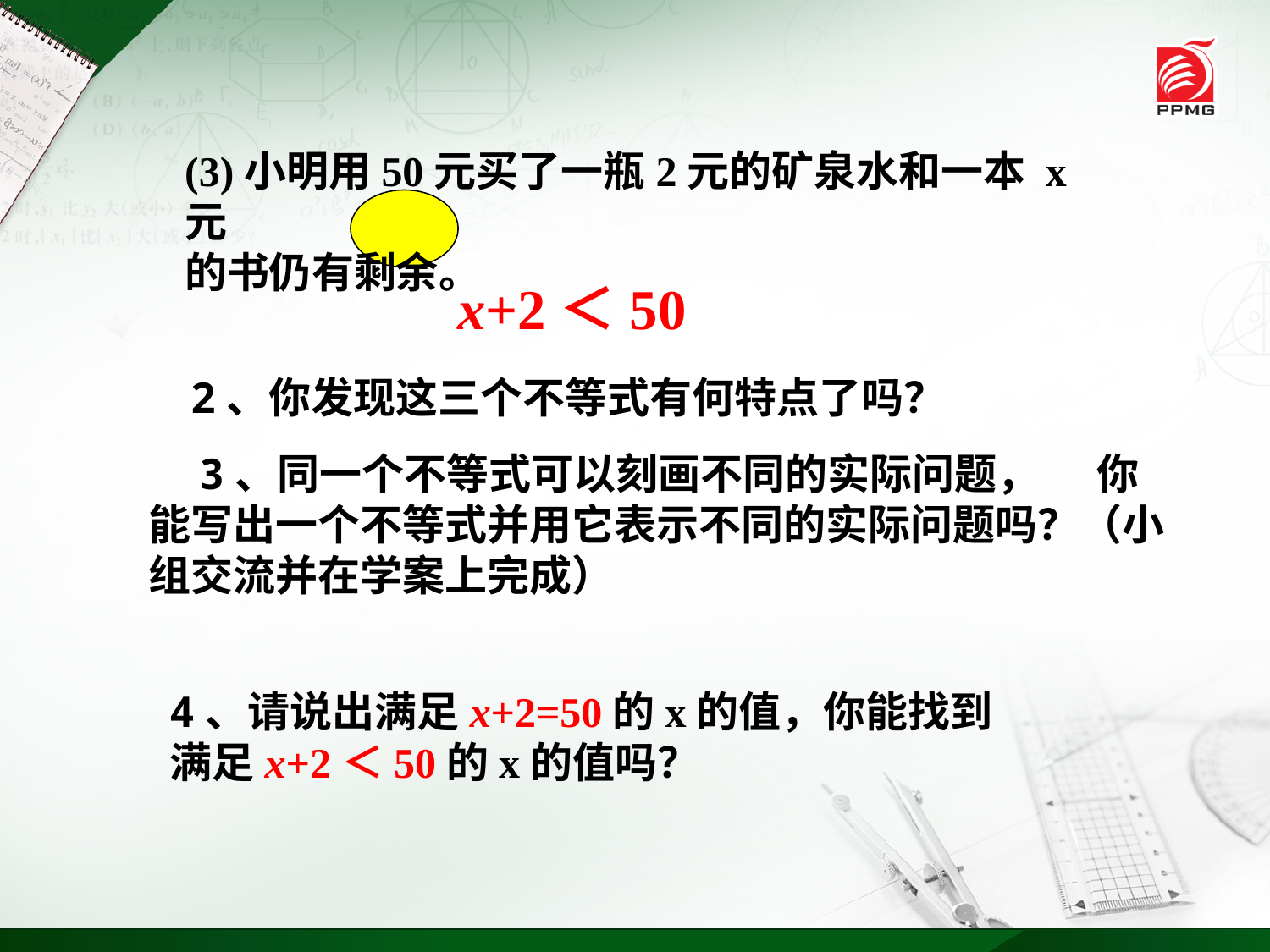

(3)小明用50元买了一瓶2元的矿泉水和一本 x元
的书仍有剩余。

x+2＜50
 2、你发现这三个不等式有何特点了吗？
  3、同一个不等式可以刻画不同的实际问题，      你能写出一个不等式并用它表示不同的实际问题吗？（小组交流并在学案上完成）

4、请说出满足x+2=50的x的值，你能找到
满足x+2＜50的x的值吗？